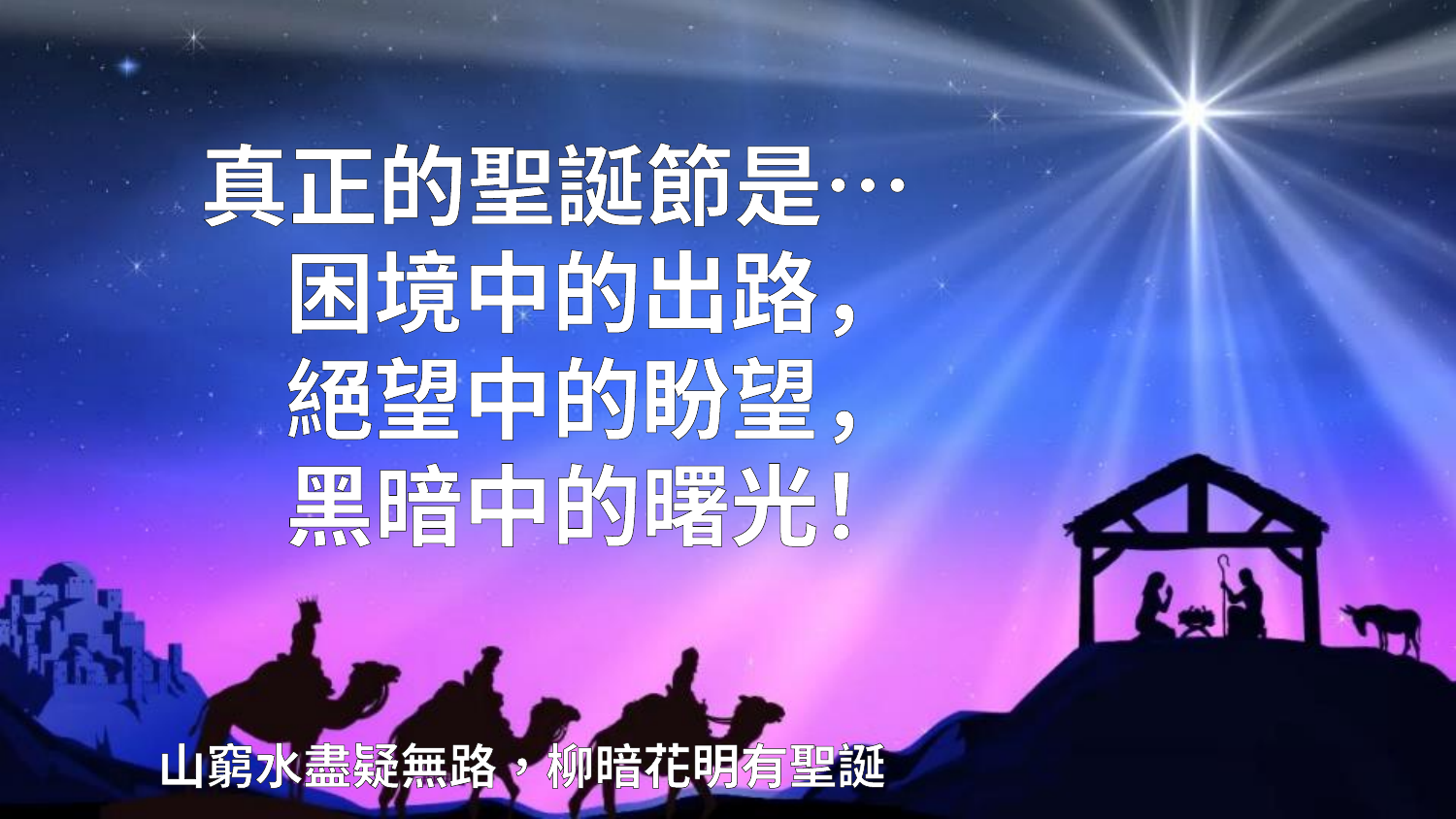

真正的聖誕節是…
   困境中的出路，
   絕望中的盼望，
   黑暗中的曙光！
山窮水盡疑無路，柳暗花明有聖誕